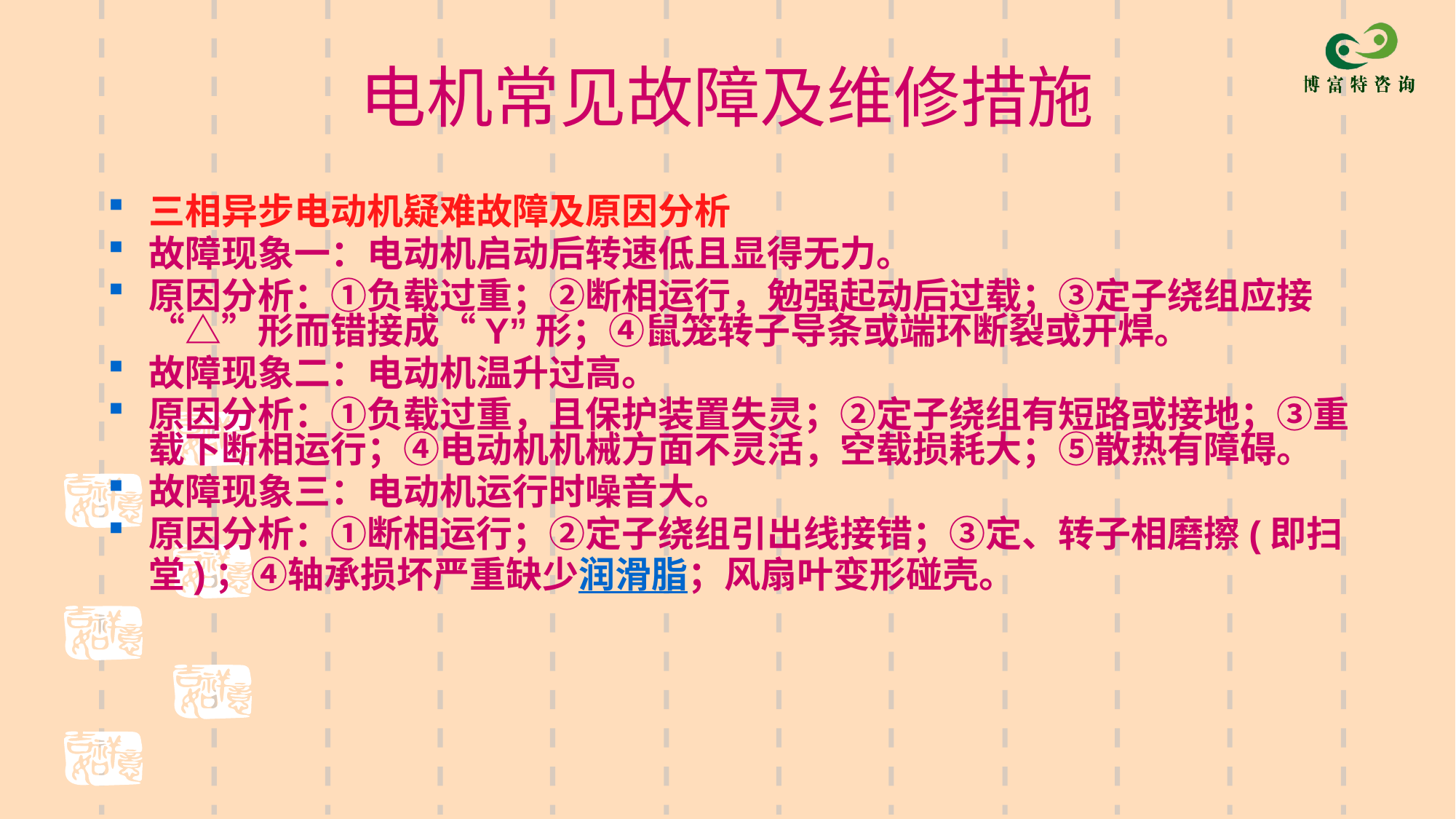

# 电机常见故障及维修措施
三相异步电动机疑难故障及原因分析
故障现象一：电动机启动后转速低且显得无力。
原因分析：①负载过重；②断相运行，勉强起动后过载；③定子绕组应接“△”形而错接成“Y”形；④鼠笼转子导条或端环断裂或开焊。
故障现象二：电动机温升过高。
原因分析：①负载过重，且保护装置失灵；②定子绕组有短路或接地；③重载下断相运行；④电动机机械方面不灵活，空载损耗大；⑤散热有障碍。
故障现象三：电动机运行时噪音大。
原因分析：①断相运行；②定子绕组引出线接错；③定、转子相磨擦(即扫堂)；④轴承损坏严重缺少润滑脂；风扇叶变形碰壳。